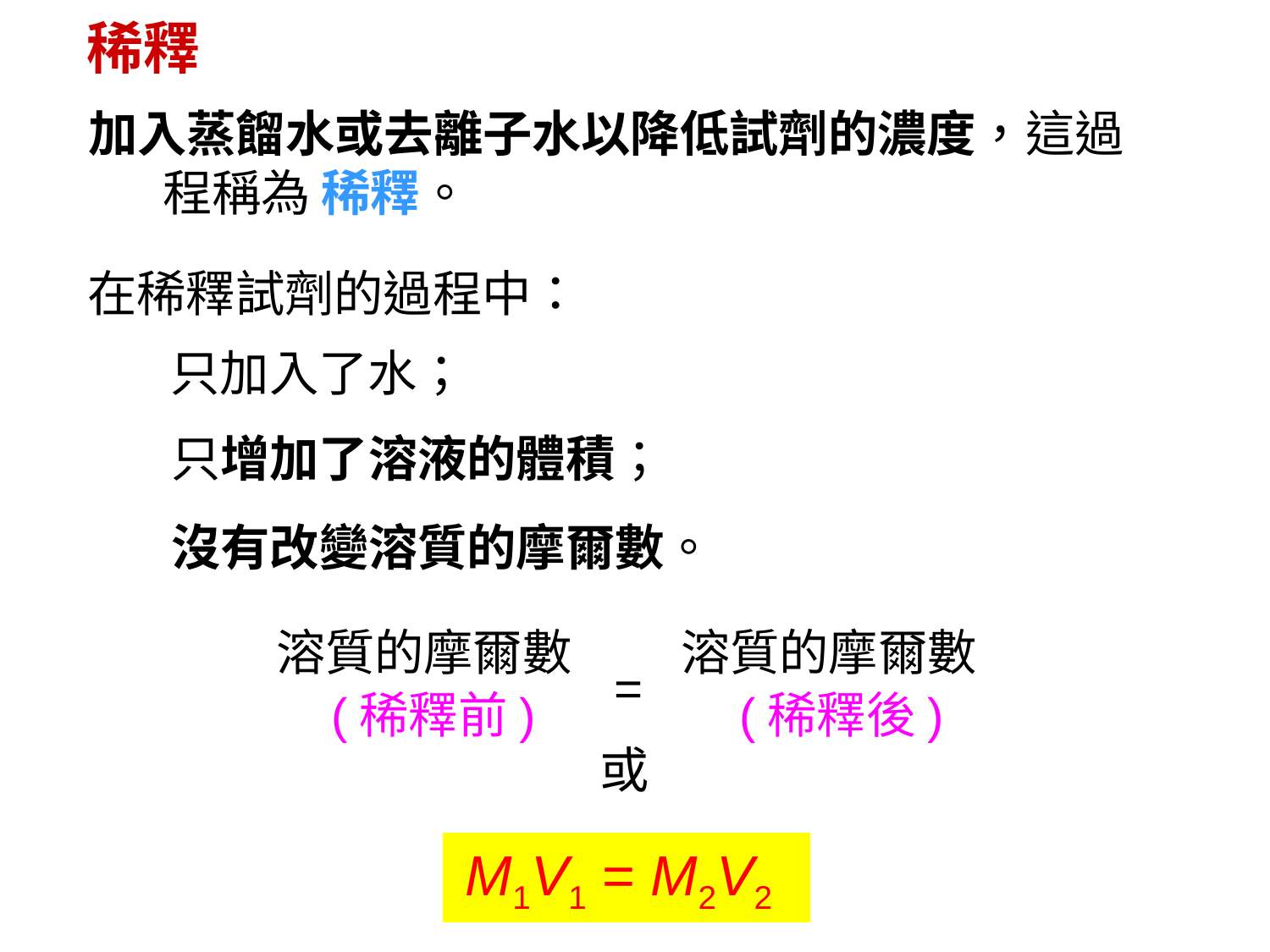

稀釋
加入蒸餾水或去離子水以降低試劑的濃度，這過程稱為 稀釋。
在稀釋試劑的過程中：
只加入了水；
只增加了溶液的體積；
沒有改變溶質的摩爾數。
溶質的摩爾數
溶質的摩爾數
=
(稀釋前)
(稀釋後)
或
M1V1 = M2V2